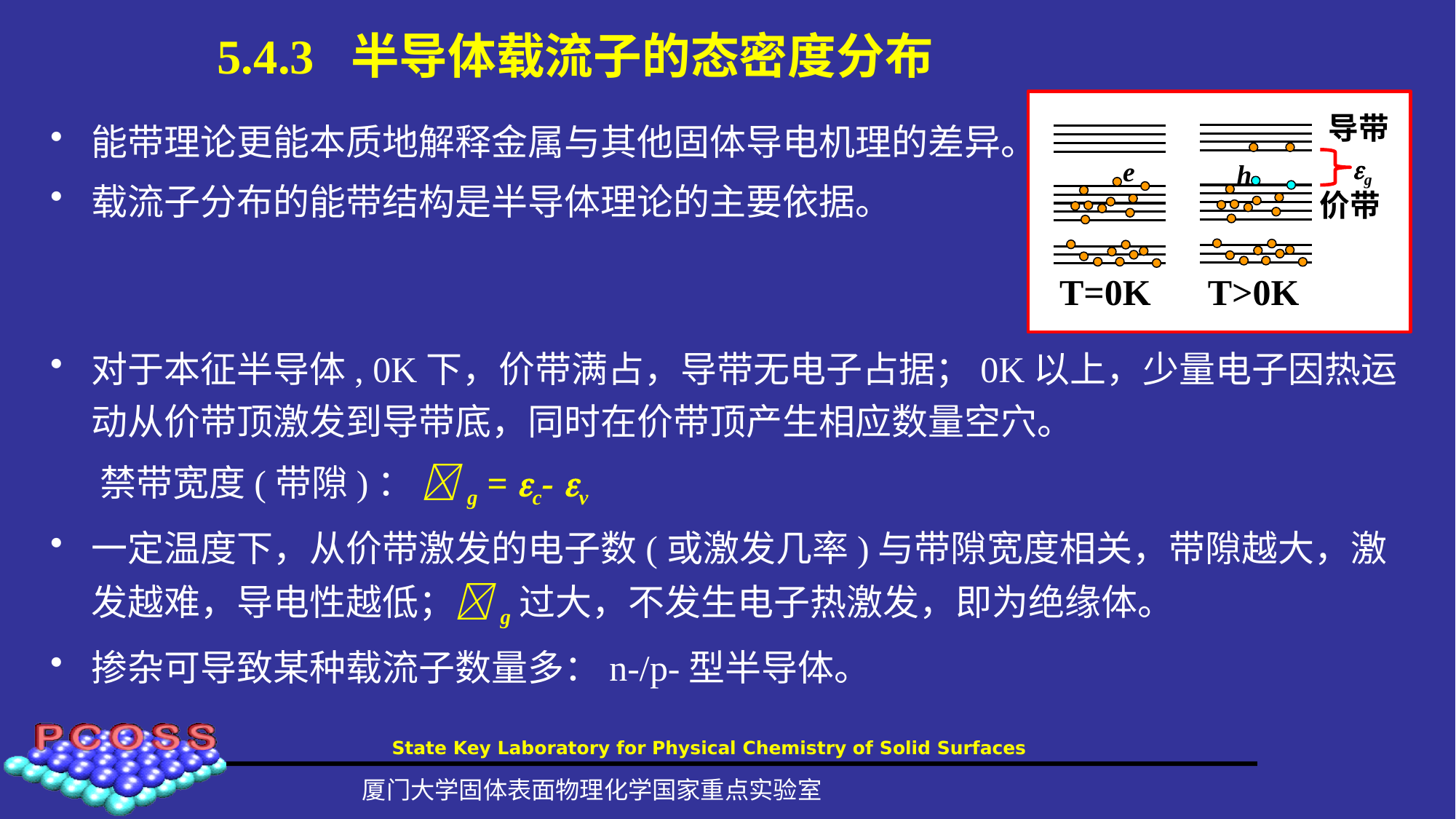

# 5.4.3  半导体载流子的态密度分布

导带

εg
e
h

价带

T=0K
T>0K
能带理论更能本质地解释金属与其他固体导电机理的差异。
载流子分布的能带结构是半导体理论的主要依据。

对于本征半导体, 0K下，价带满占，导带无电子占据；0K以上，少量电子因热运动从价带顶激发到导带底，同时在价带顶产生相应数量空穴。
     禁带宽度(带隙)： εg = εc- εv
一定温度下，从价带激发的电子数(或激发几率)与带隙宽度相关，带隙越大，激发越难，导电性越低；εg过大，不发生电子热激发，即为绝缘体。
掺杂可导致某种载流子数量多：n-/p-型半导体。